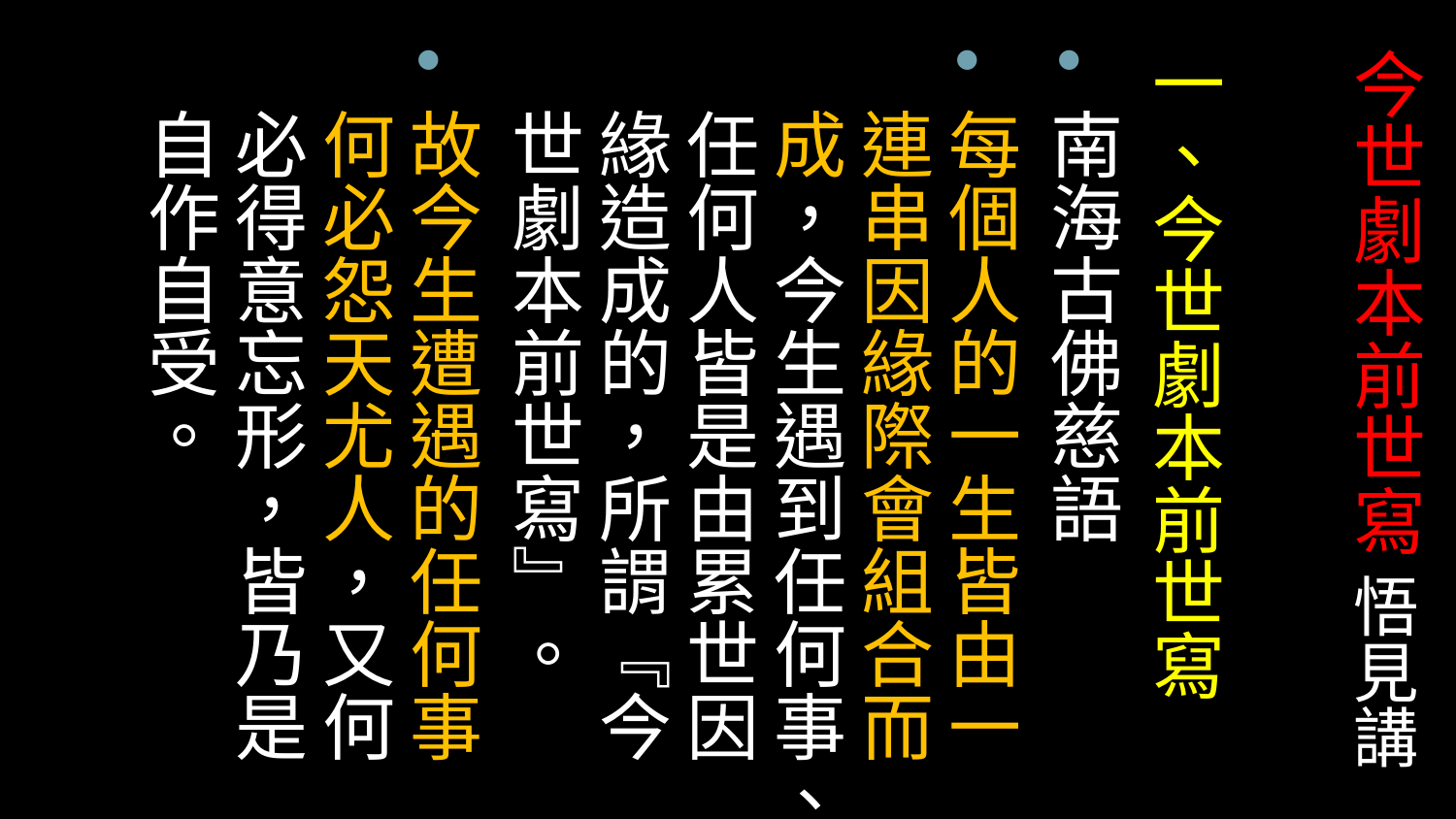

# 今世劇本前世寫 悟見講
一、今世劇本前世寫
南海古佛慈語
每個人的一生皆由一連串因緣際會組合而成，今生遇到任何事、任何人皆是由累世因緣造成的，所謂『今世劇本前世寫』。
故今生遭遇的任何事何必怨天尤人，又何必得意忘形，皆乃是自作自受。